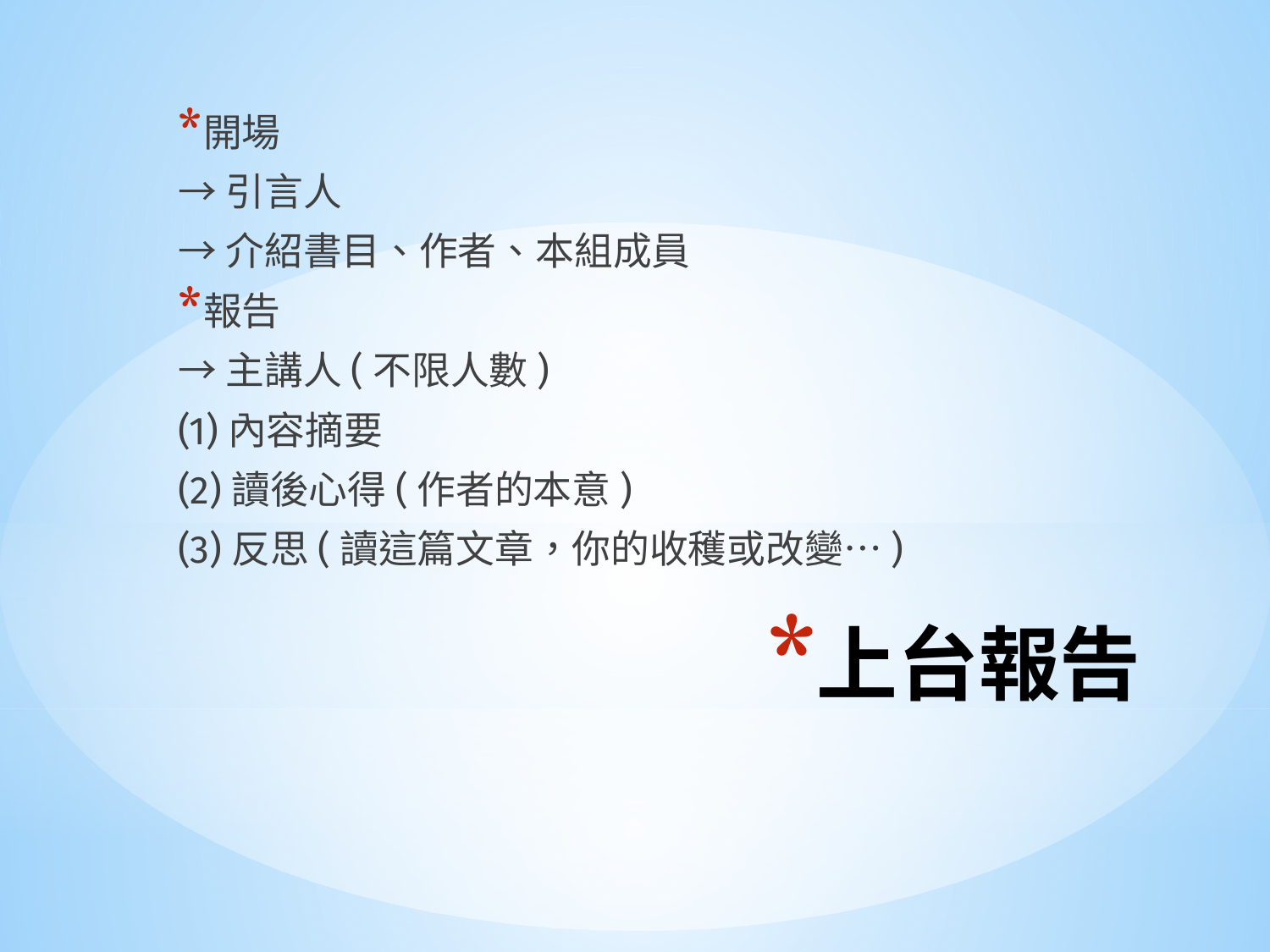

開場
→引言人
→介紹書目、作者、本組成員
報告
→主講人(不限人數)
(1)內容摘要
(2)讀後心得(作者的本意)
(3)反思(讀這篇文章，你的收穫或改變…)

# 上台報告